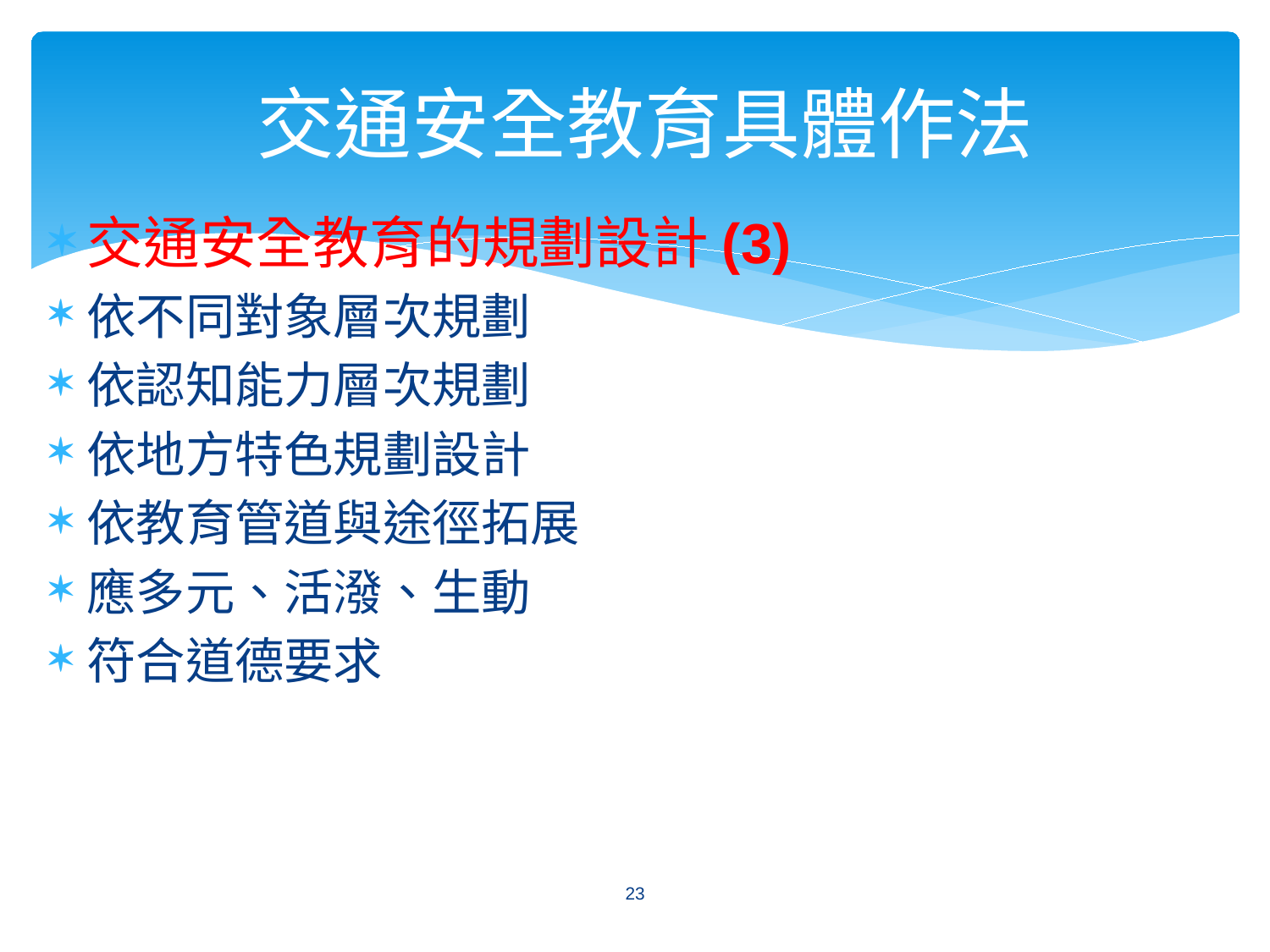

交通安全教育具體作法
交通安全教育的規劃設計(3)
依不同對象層次規劃
依認知能力層次規劃
依地方特色規劃設計
依教育管道與途徑拓展
應多元、活潑、生動
符合道德要求
23